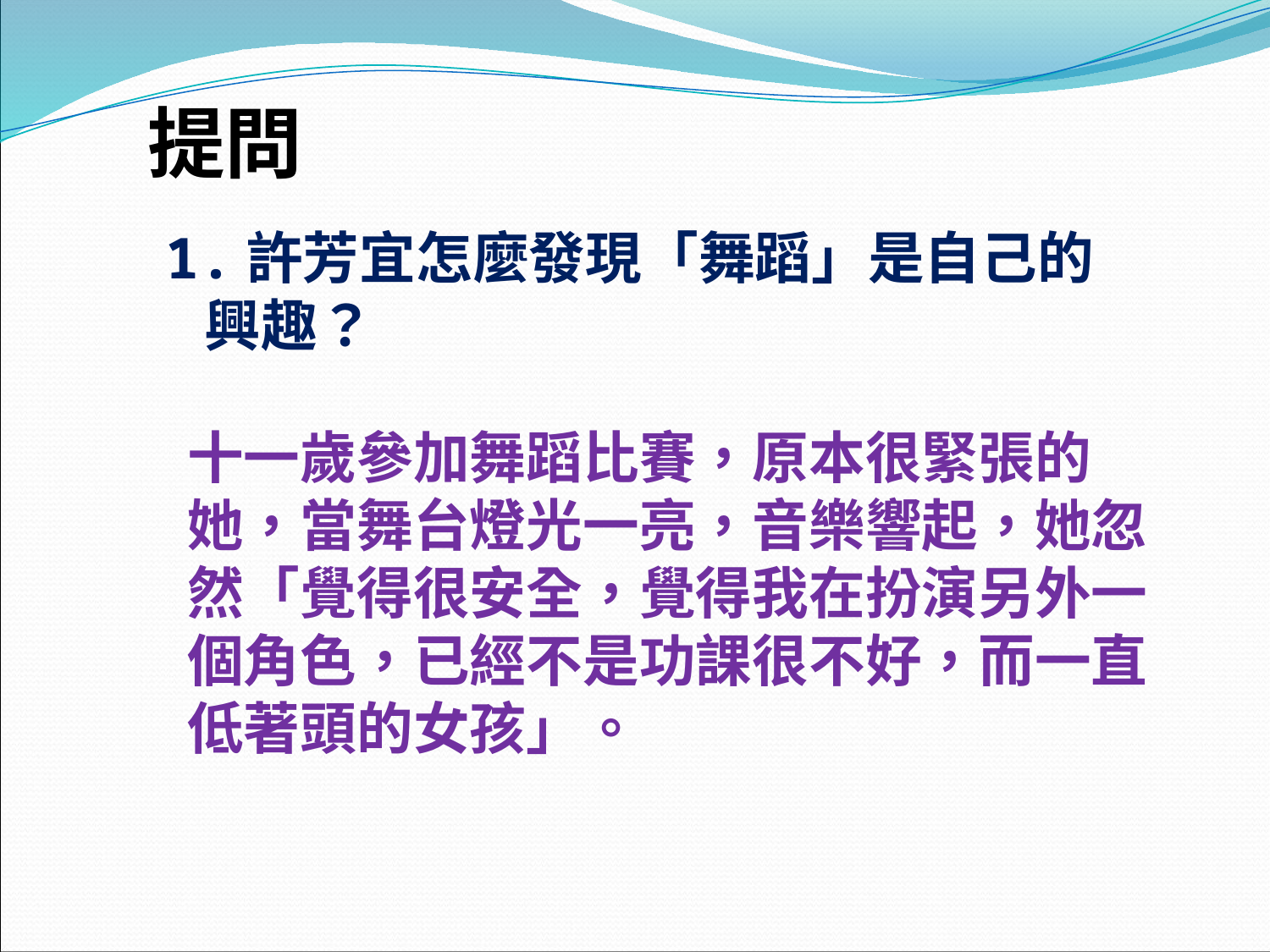

提問
1.許芳宜怎麼發現「舞蹈」是自己的
  興趣？
十一歲參加舞蹈比賽，原本很緊張的她，當舞台燈光一亮，音樂響起，她忽然「覺得很安全，覺得我在扮演另外一個角色，已經不是功課很不好，而一直低著頭的女孩」。